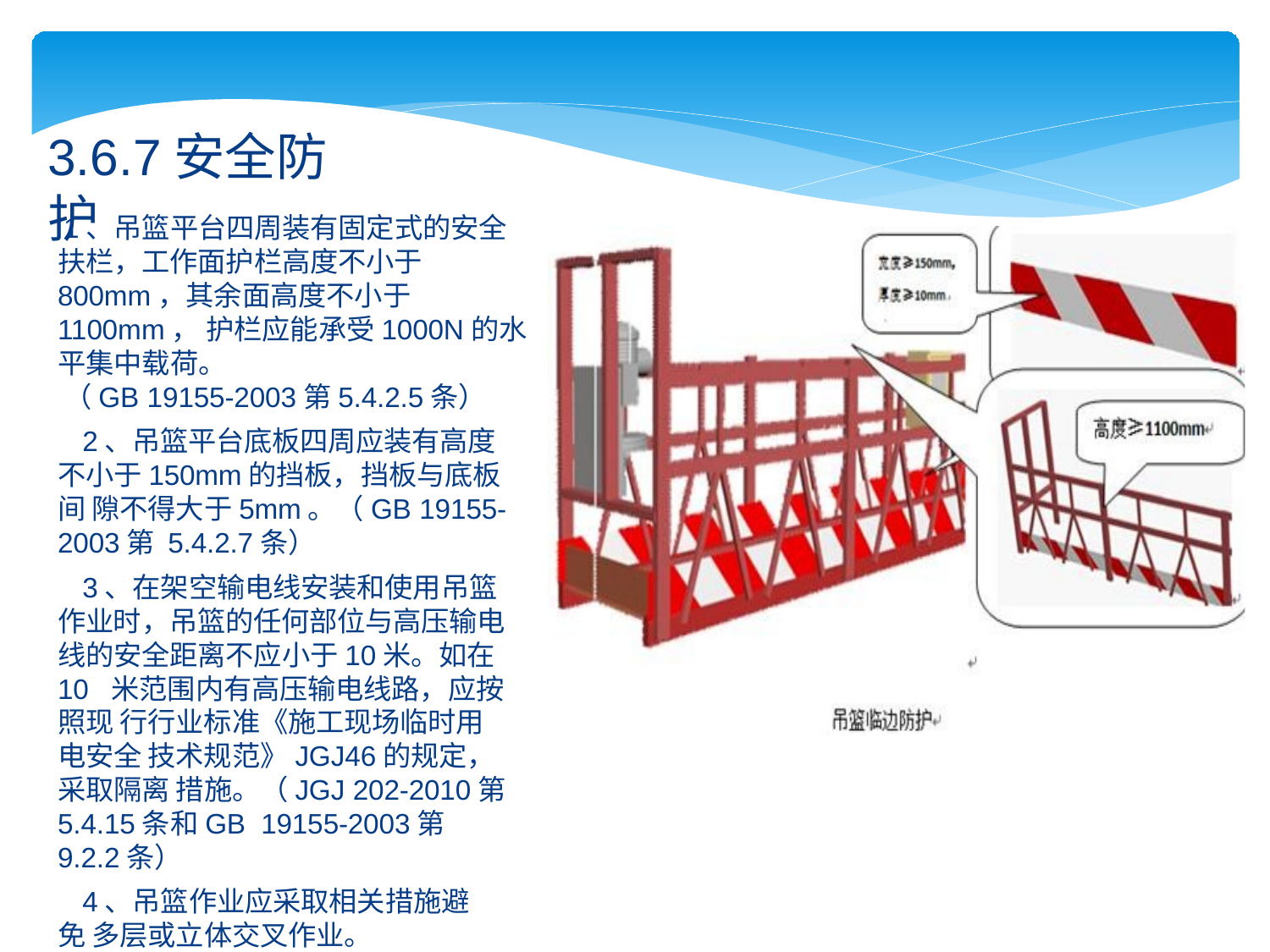

# 3.6.7安全防护
1、吊篮平台四周装有固定式的安全 扶栏，工作面护栏高度不小于 800mm，其余面高度不小于1100mm， 护栏应能承受1000N的水平集中载荷。
（GB 19155-2003第5.4.2.5条）
2、吊篮平台底板四周应装有高度 不小于150mm的挡板，挡板与底板间 隙不得大于5mm。（GB 19155-2003第 5.4.2.7条）
3、在架空输电线安装和使用吊篮 作业时，吊篮的任何部位与高压输电 线的安全距离不应小于10米。如在10  米范围内有高压输电线路，应按照现 行行业标准《施工现场临时用电安全 技术规范》JGJ46的规定，采取隔离 措施。（JGJ 202-2010第5.4.15条和GB  19155-2003第9.2.2条）
4、吊篮作业应采取相关措施避免 多层或立体交叉作业。